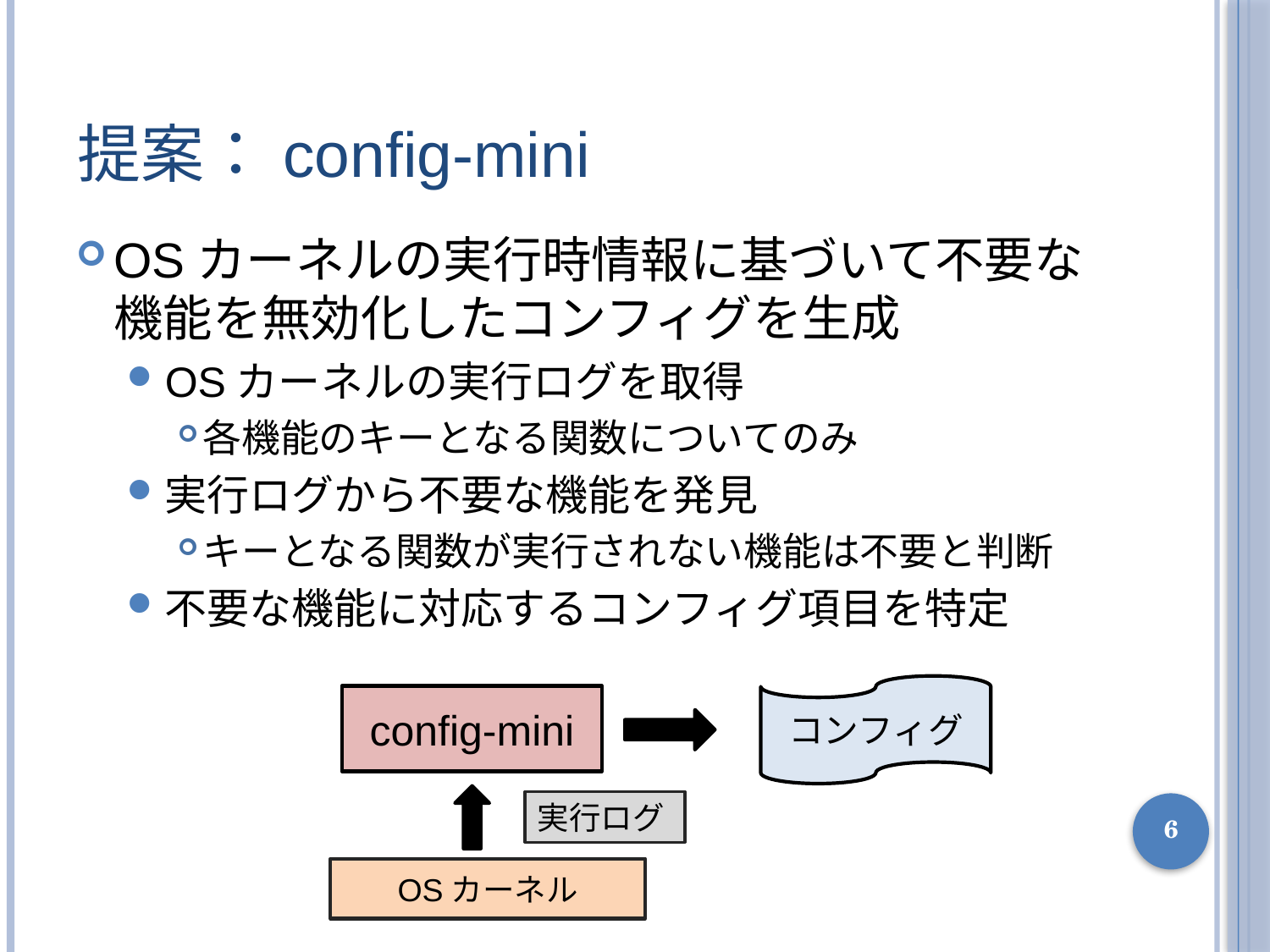

# 提案：config-mini
OSカーネルの実行時情報に基づいて不要な機能を無効化したコンフィグを生成
OSカーネルの実行ログを取得
各機能のキーとなる関数についてのみ
実行ログから不要な機能を発見
キーとなる関数が実行されない機能は不要と判断
不要な機能に対応するコンフィグ項目を特定
コンフィグ
config-mini

実行ログ
6

OSカーネル